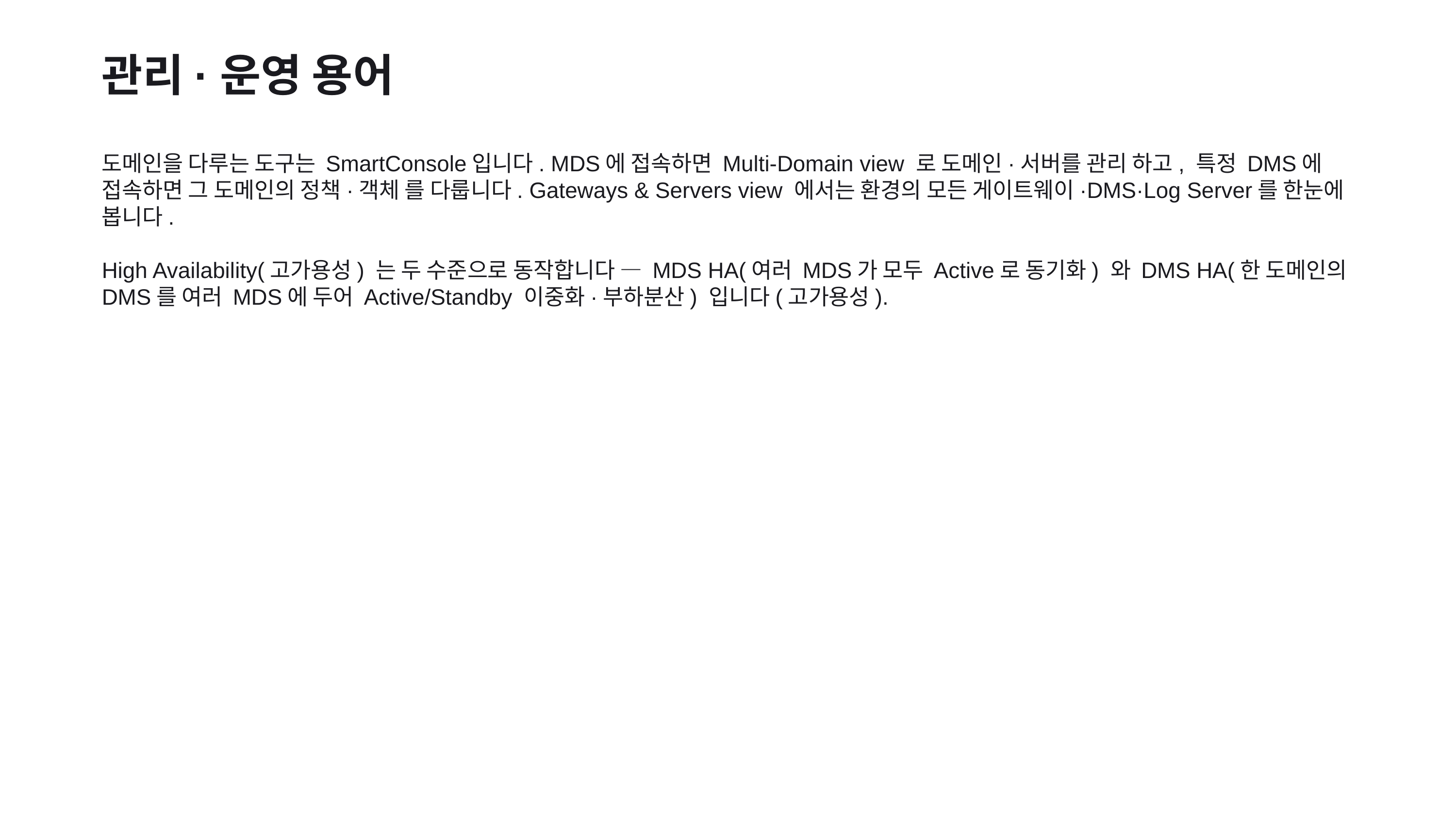

관리·운영 용어
도메인을 다루는 도구는 SmartConsole입니다. MDS에 접속하면 Multi-Domain view 로 도메인·서버를 관리 하고, 특정 DMS에 접속하면 그 도메인의 정책·객체 를 다룹니다. Gateways & Servers view 에서는 환경의 모든 게이트웨이·DMS·Log Server를 한눈에 봅니다.

High Availability(고가용성) 는 두 수준으로 동작합니다 — MDS HA(여러 MDS가 모두 Active로 동기화) 와 DMS HA(한 도메인의 DMS를 여러 MDS에 두어 Active/Standby 이중화·부하분산) 입니다(고가용성).